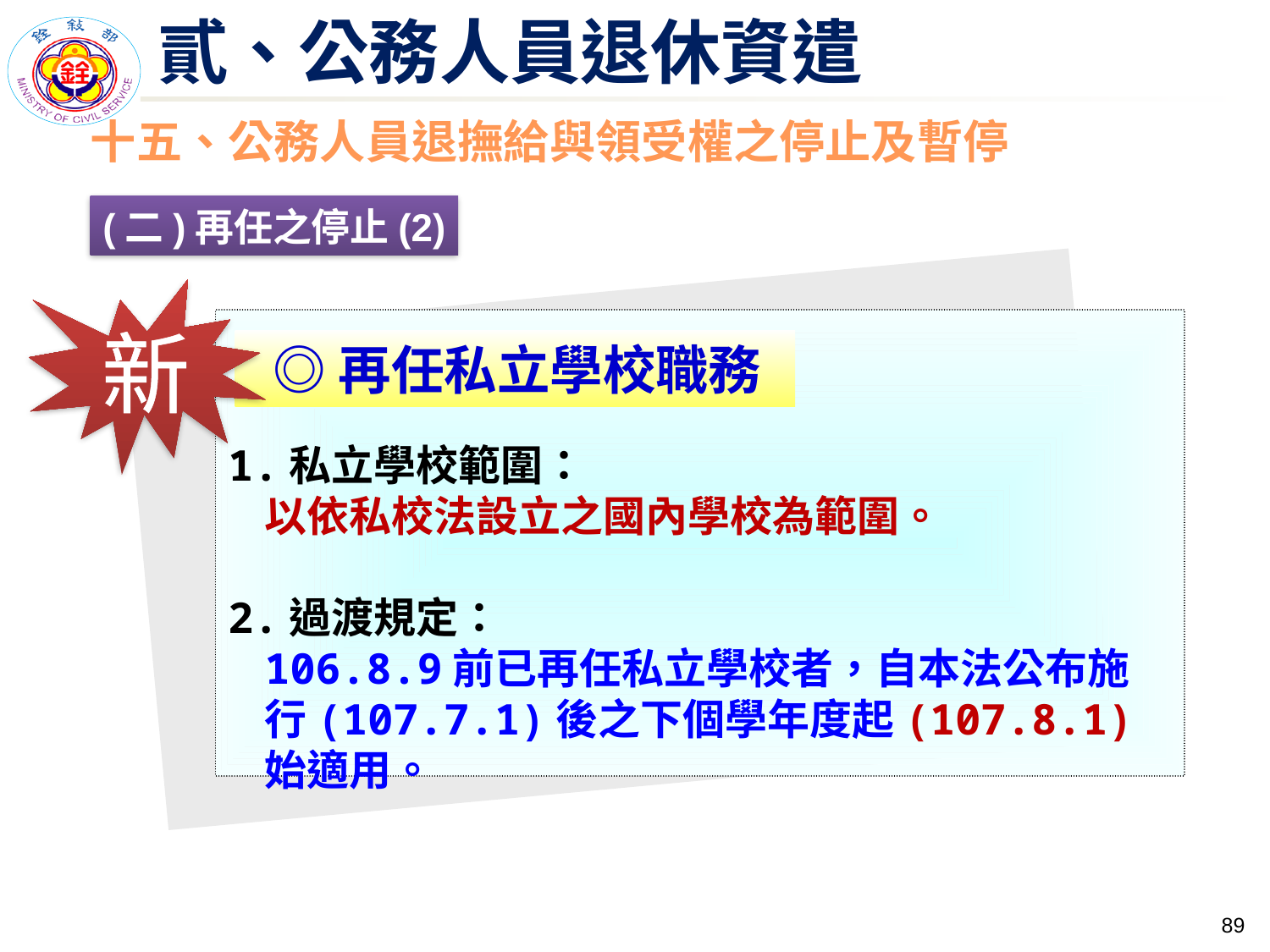

# 貳、公務人員退休資遣
十五、公務人員退撫給與領受權之停止及暫停
(二)再任之停止(2)
新

1.私立學校範圍：
以依私校法設立之國內學校為範圍。

2.過渡規定：
106.8.9前已再任私立學校者，自本法公布施行(107.7.1)後之下個學年度起(107.8.1)始適用。
◎再任私立學校職務
89